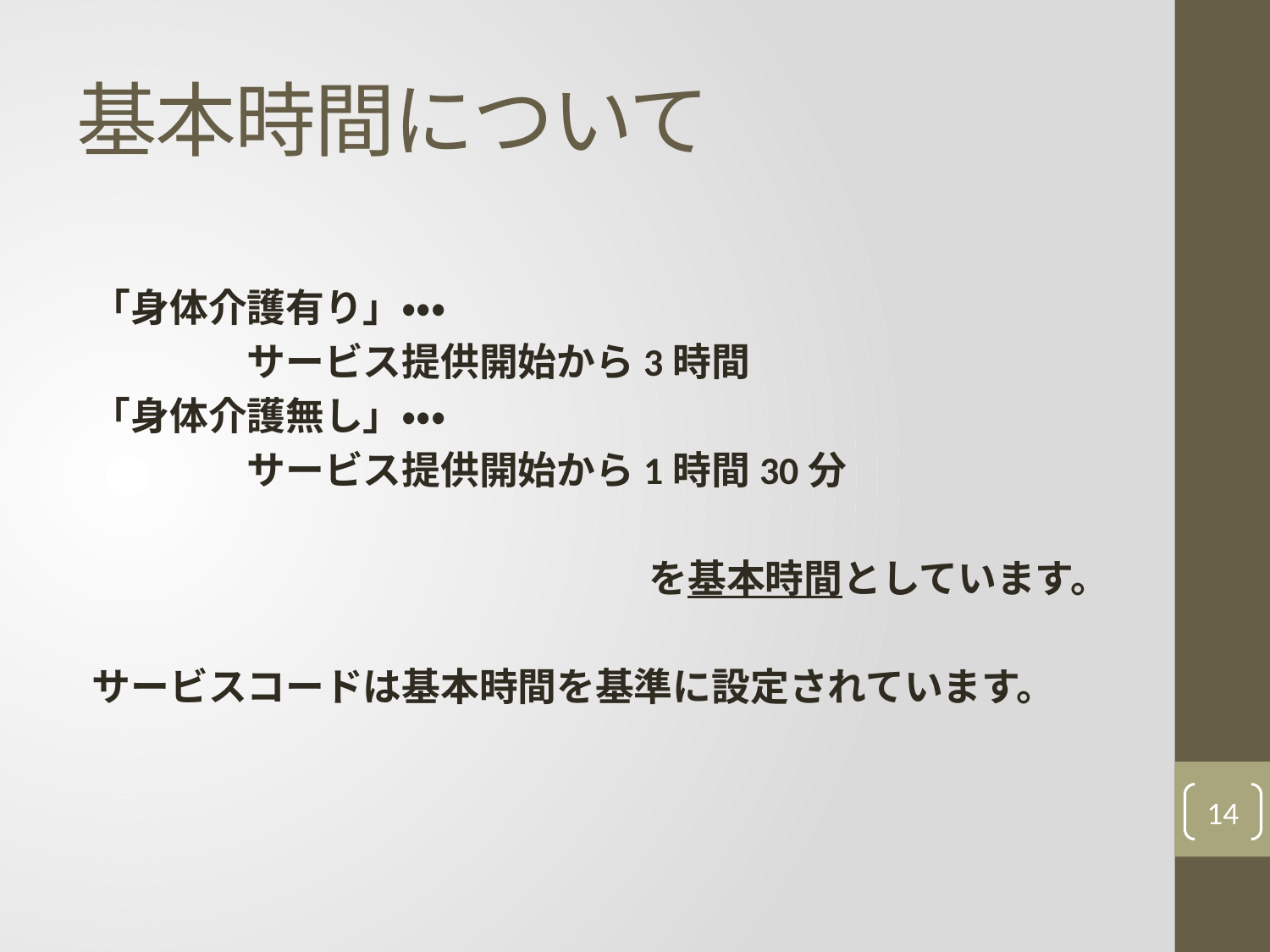

# 基本時間について

「身体介護有り」・・・
　　　　サービス提供開始から3時間
「身体介護無し」・・・
　　　　サービス提供開始から1時間30分

を基本時間としています。

サービスコードは基本時間を基準に設定されています。
14